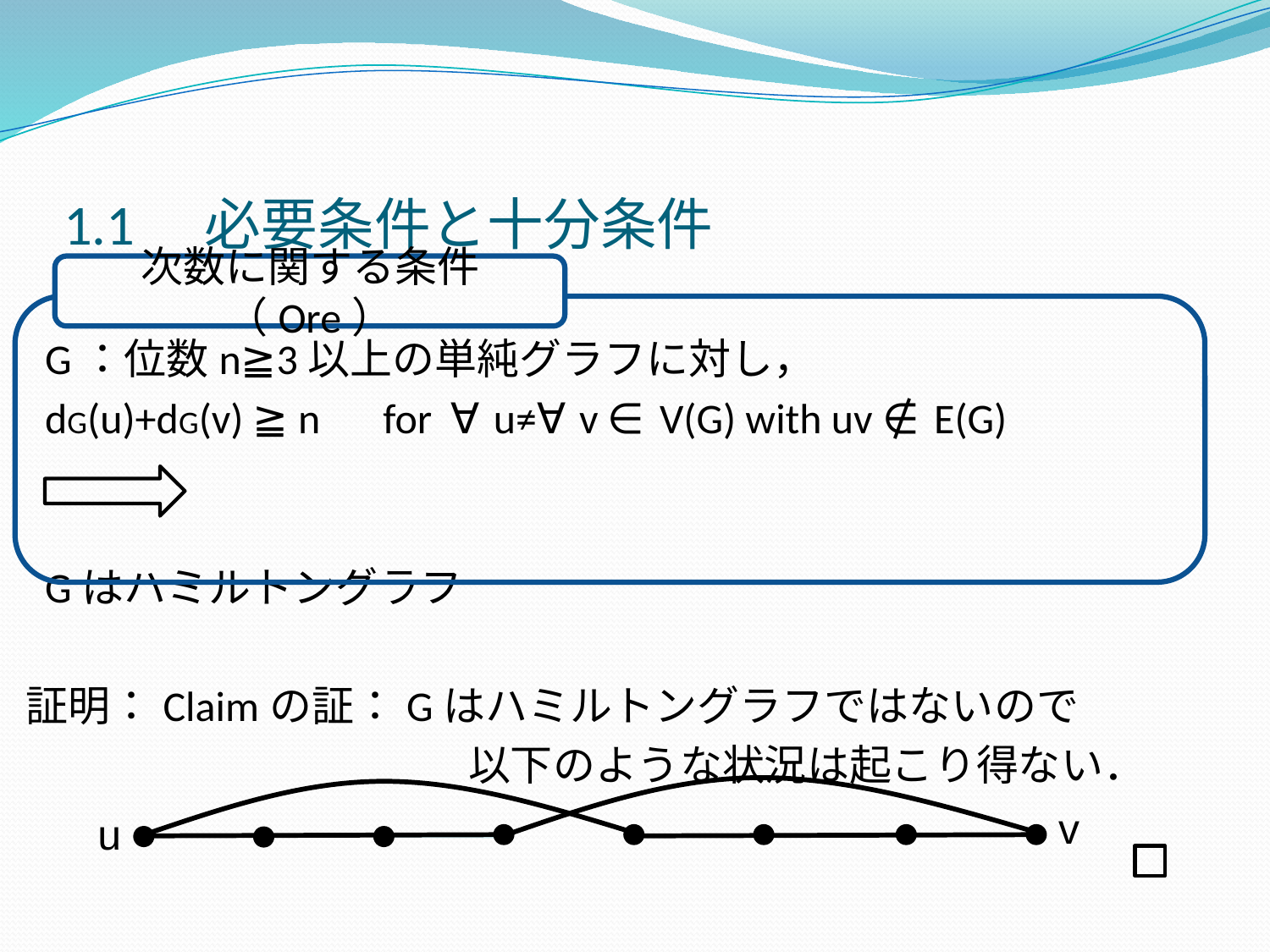

1.1　必要条件と十分条件
次数に関する条件（Ore）

  G：位数n≧3以上の単純グラフに対し，
  dG(u)+dG(v) ≧ n　for  ∀u≠∀v ∈ V(G) with uv ∉ E(G)

  Gはハミルトングラフ

証明：Claimの証：Gはハミルトングラフではないので
　　　　　　　　　　  以下のような状況は起こり得ない．

v
u